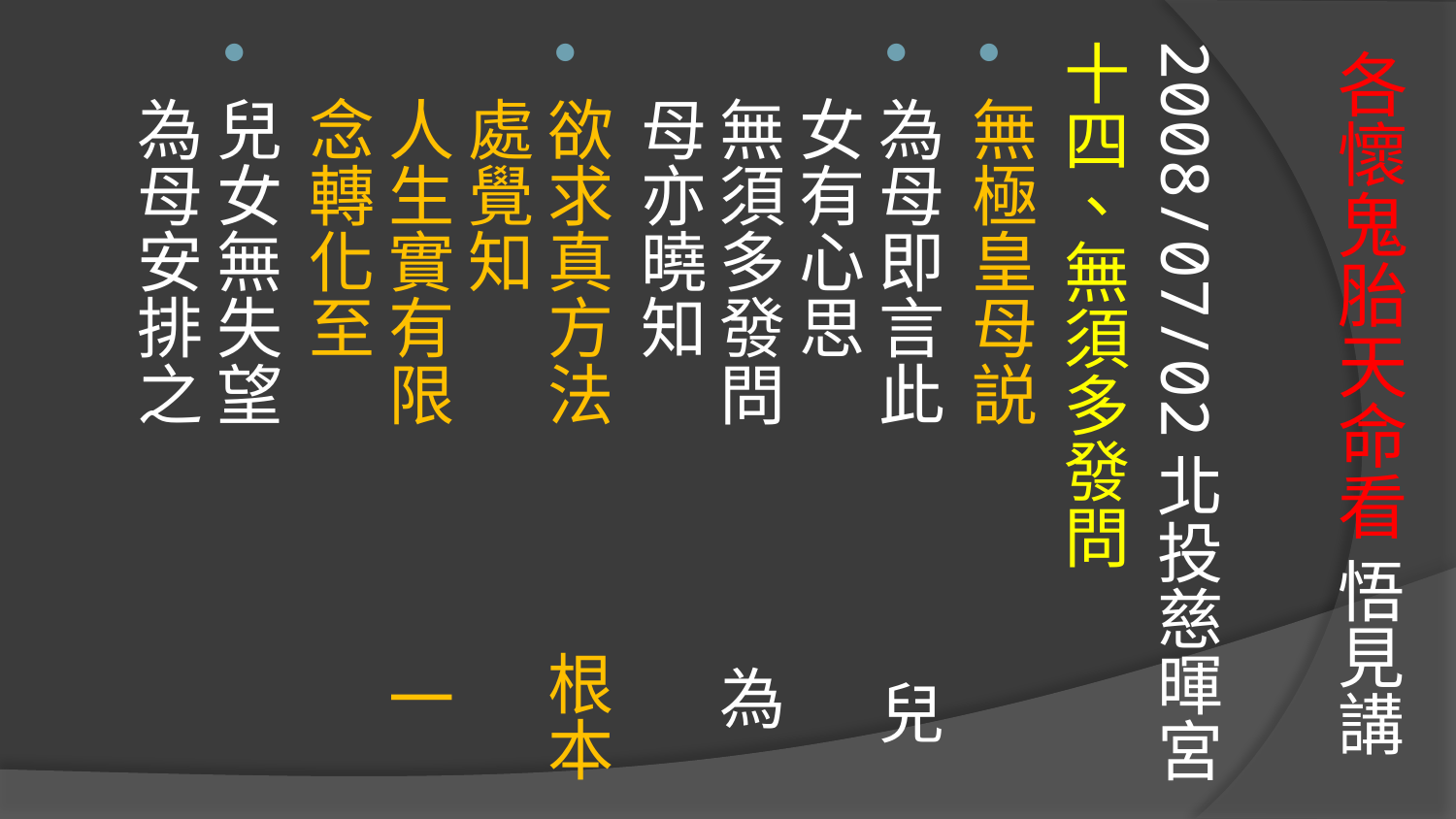

# 各懷鬼胎天命看 悟見講
2008/07/02北投慈暉宮
十四、無須多發問
無極皇母説
為母即言此                 兒女有心思
無須多發問                為母亦曉知
欲求真方法               根本處覺知
人生實有限                一念轉化至
兒女無失望                        為母安排之